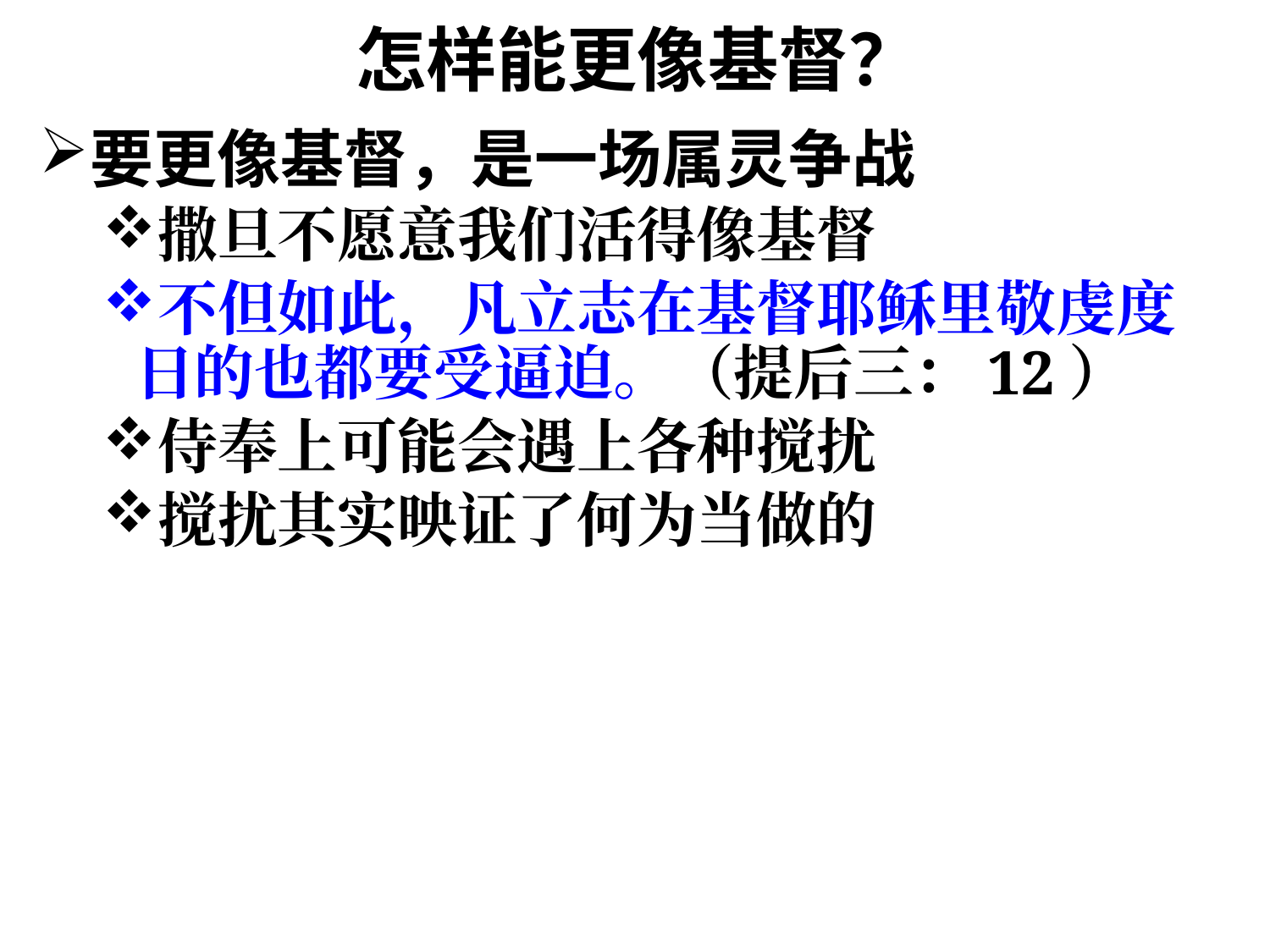

# 怎样能更像基督？
要更像基督，是一场属灵争战
撒旦不愿意我们活得像基督
不但如此，凡立志在基督耶稣里敬虔度日的也都要受逼迫。（提后三：12）
侍奉上可能会遇上各种搅扰
搅扰其实映证了何为当做的